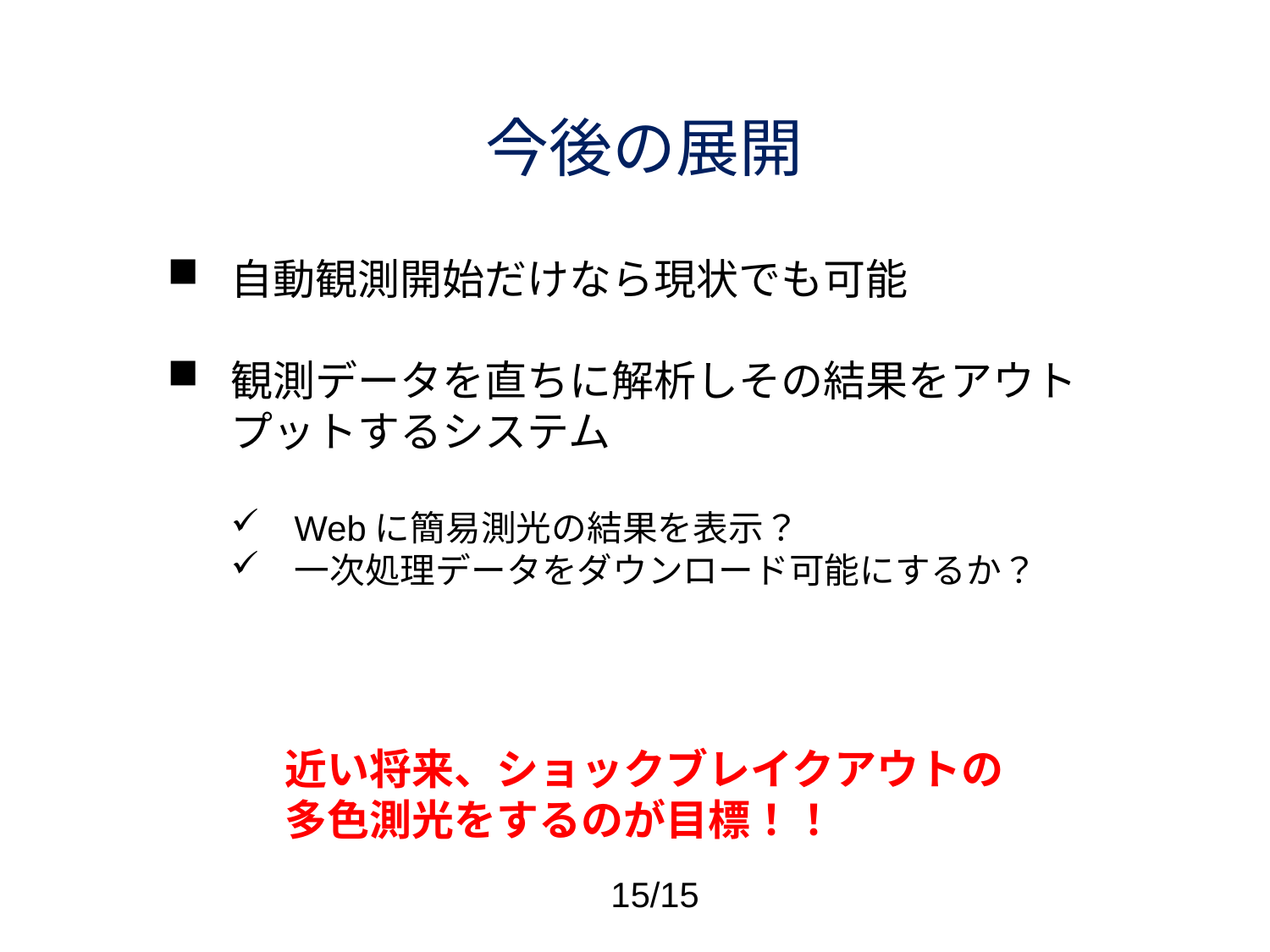

# 今後の展開
自動観測開始だけなら現状でも可能
観測データを直ちに解析しその結果をアウトプットするシステム
Webに簡易測光の結果を表示？
一次処理データをダウンロード可能にするか？

近い将来、ショックブレイクアウトの
多色測光をするのが目標！！
15/15